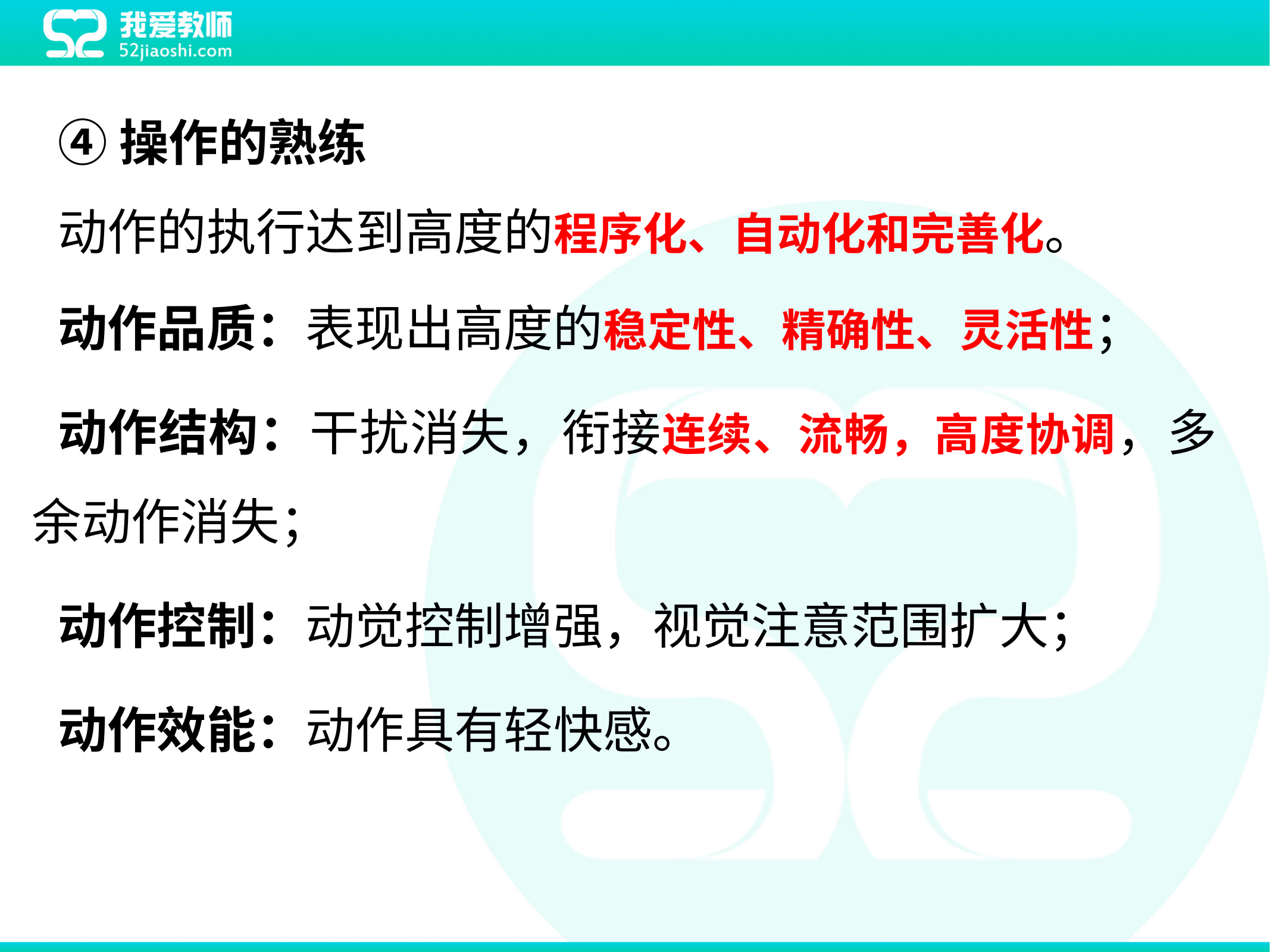

④操作的熟练
动作的执行达到高度的程序化、自动化和完善化。
动作品质：表现出高度的稳定性、精确性、灵活性；
动作结构：干扰消失，衔接连续、流畅，高度协调，多余动作消失；
动作控制：动觉控制增强，视觉注意范围扩大；
动作效能：动作具有轻快感。